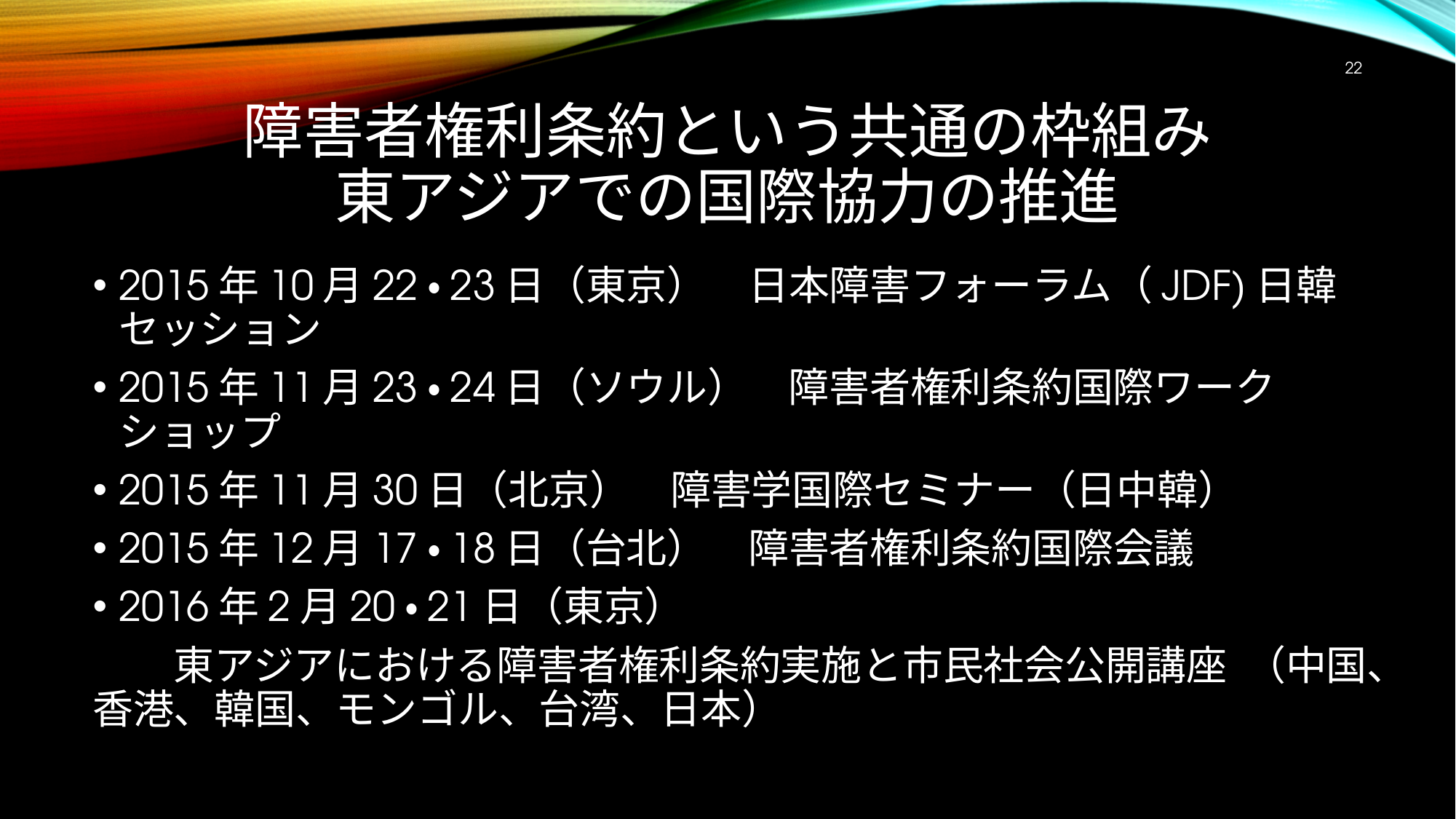

22
# 障害者権利条約という共通の枠組み 東アジアでの国際協力の推進
2015年10月22・23日（東京）　日本障害フォーラム（JDF)日韓セッション
2015年11月23・24日（ソウル）　障害者権利条約国際ワークショップ
2015年11月30日（北京）　障害学国際セミナー（日中韓）
2015年12月17・18日（台北）　障害者権利条約国際会議
2016年2月20・21日（東京）
　　東アジアにおける障害者権利条約実施と市民社会公開講座				（中国、香港、韓国、モンゴル、台湾、日本）